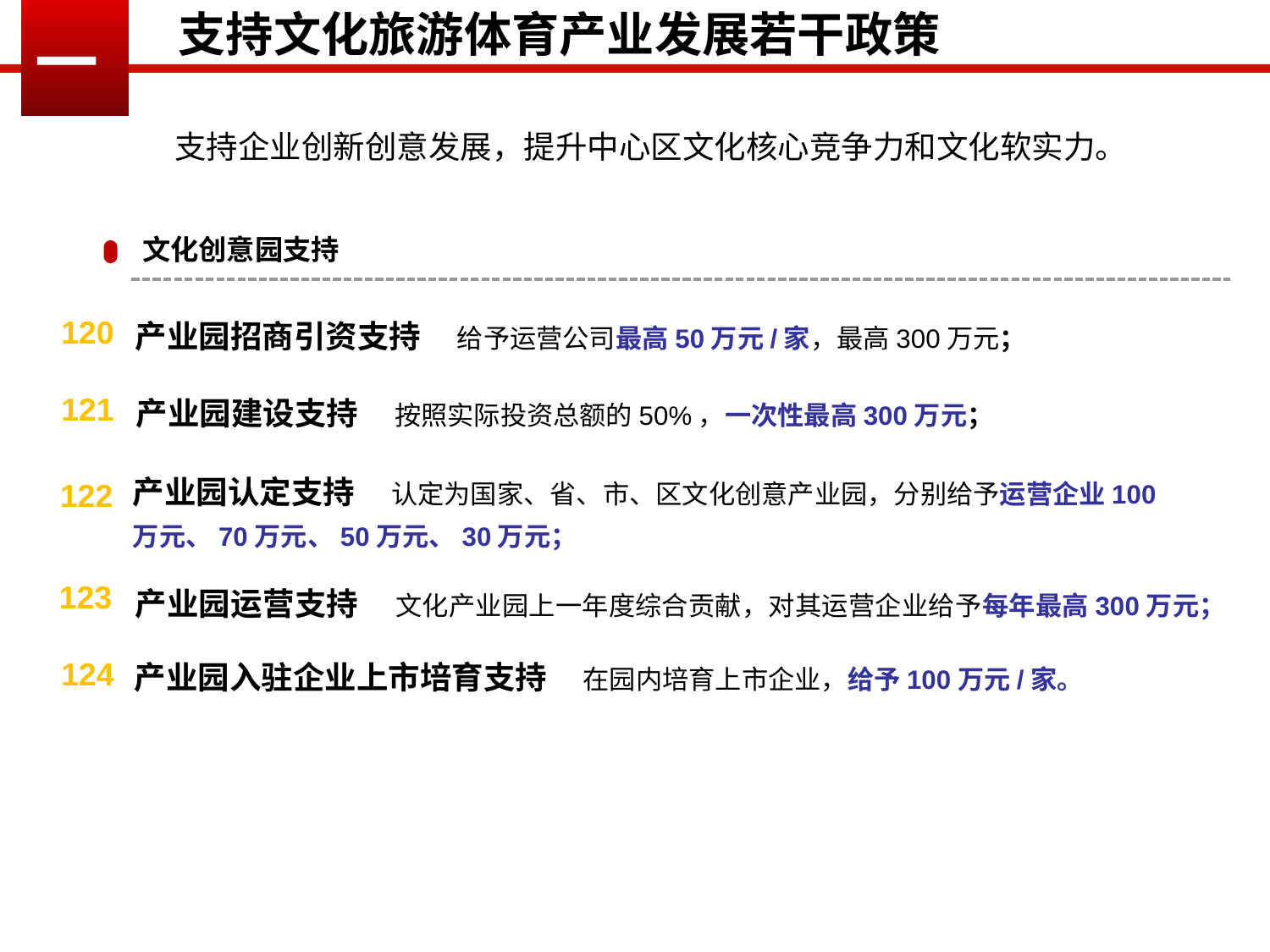

支持文化旅游体育产业发展若干政策

一

支持企业创新创意发展，提升中心区文化核心竞争力和文化软实力。
文化创意园支持

产业园招商引资支持     给予运营公司最高50万元/家，最高300万元；
120
产业园建设支持     按照实际投资总额的50%，一次性最高300万元；
121
产业园认定支持     认定为国家、省、市、区文化创意产业园，分别给予运营企业100万元、70万元、50万元、30万元；
122
产业园运营支持     文化产业园上一年度综合贡献，对其运营企业给予每年最高300万元；
123

产业园入驻企业上市培育支持     在园内培育上市企业，给予100万元/家。
124